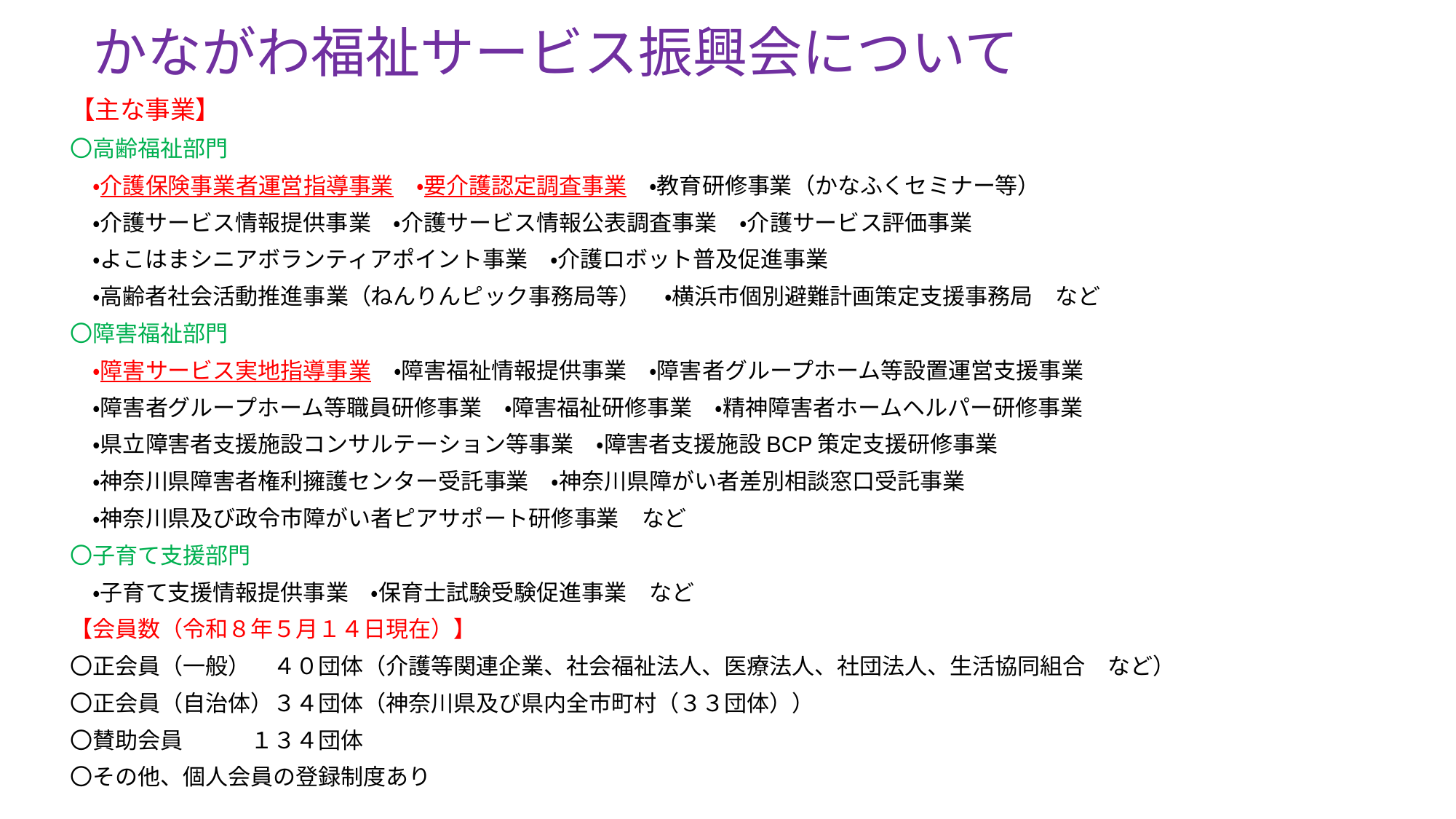

# かながわ福祉サービス振興会について
【主な事業】
〇高齢福祉部門
　・介護保険事業者運営指導事業　・要介護認定調査事業　・教育研修事業（かなふくセミナー等）
　・介護サービス情報提供事業　・介護サービス情報公表調査事業　・介護サービス評価事業
　・よこはまシニアボランティアポイント事業　・介護ロボット普及促進事業
　・高齢者社会活動推進事業（ねんりんピック事務局等）　・横浜市個別避難計画策定支援事務局　など
〇障害福祉部門
　・障害サービス実地指導事業　・障害福祉情報提供事業　・障害者グループホーム等設置運営支援事業
　・障害者グループホーム等職員研修事業　・障害福祉研修事業　・精神障害者ホームヘルパー研修事業
　・県立障害者支援施設コンサルテーション等事業　・障害者支援施設BCP策定支援研修事業
　・神奈川県障害者権利擁護センター受託事業　・神奈川県障がい者差別相談窓口受託事業
　・神奈川県及び政令市障がい者ピアサポート研修事業　など
〇子育て支援部門
　・子育て支援情報提供事業　・保育士試験受験促進事業　など
【会員数（令和８年５月１４日現在）】
〇正会員（一般）　４０団体（介護等関連企業、社会福祉法人、医療法人、社団法人、生活協同組合　など）
〇正会員（自治体）３４団体（神奈川県及び県内全市町村（３３団体））
〇賛助会員　　　１３４団体
〇その他、個人会員の登録制度あり